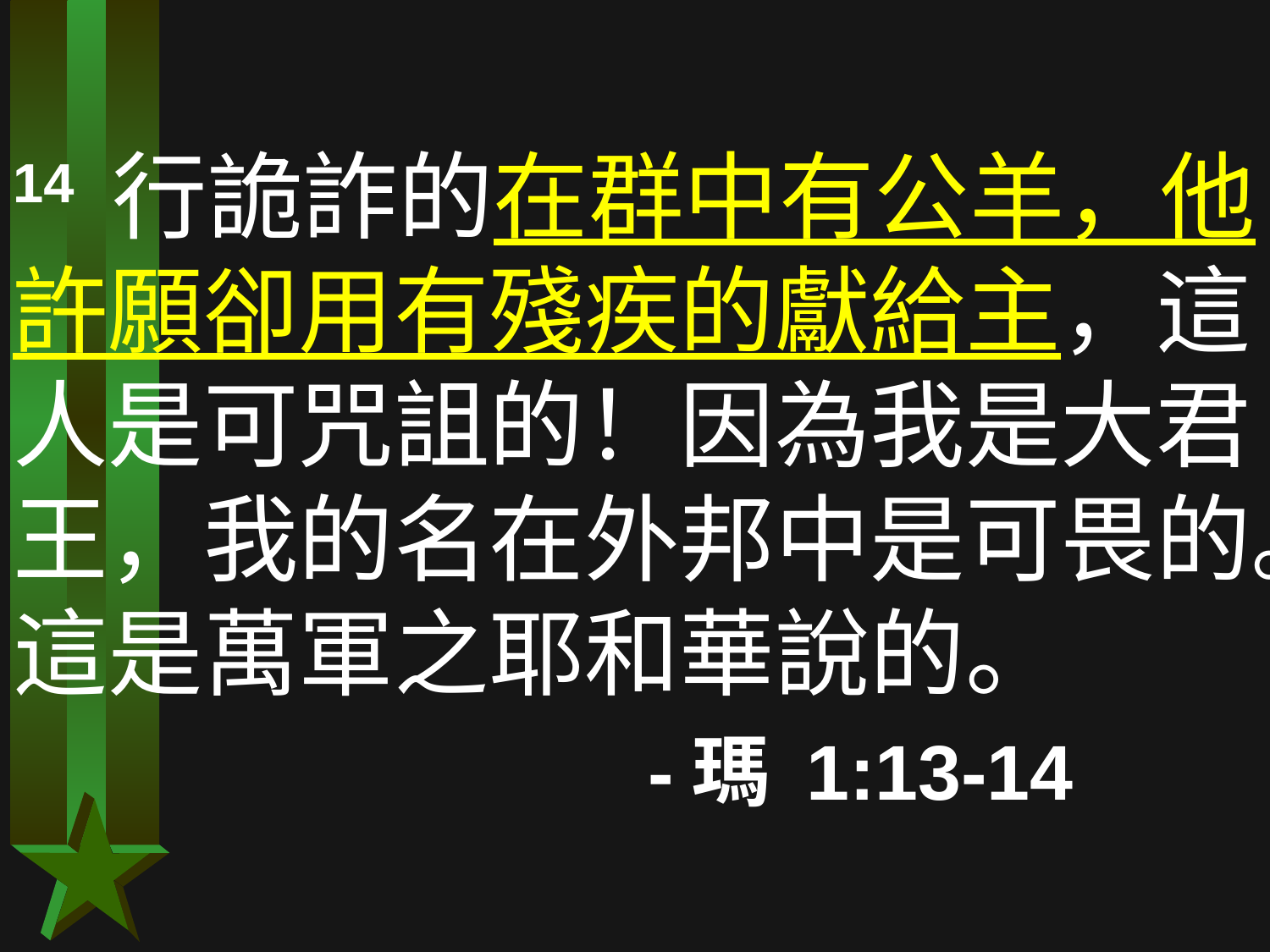

14 行詭詐的在群中有公羊，他許願卻用有殘疾的獻給主，這人是可咒詛的！因為我是大君王，我的名在外邦中是可畏的。這是萬軍之耶和華說的。
					-瑪 1:13-14